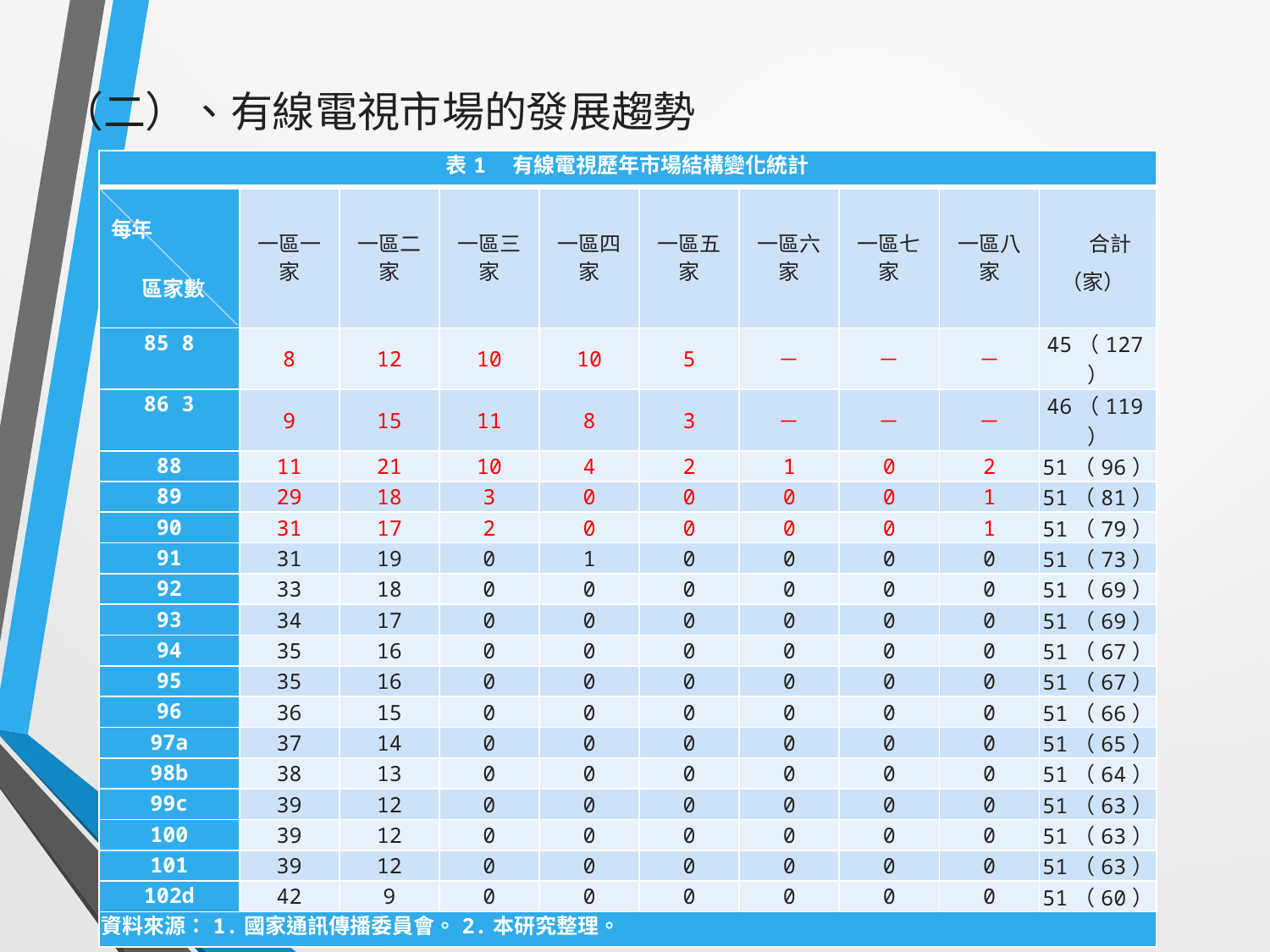

（二）、有線電視市場的發展趨勢
| 表1　有線電視歷年市場結構變化統計 |  |  |  |  |  |  |  |  |  |
| --- | --- | --- | --- | --- | --- | --- | --- | --- | --- |
| 每年 區家數 | 一區一家 | 一區二家 | 一區三家 | 一區四家 | 一區五家 | 一區六家 | 一區七家 | 一區八家 | 合計（家） |
| 85 8 | 8 | 12 | 10 | 10 | 5 | － | － | － | 45（127） |
| 86 3 | 9 | 15 | 11 | 8 | 3 | － | － | － | 46（119） |
| 88 | 11 | 21 | 10 | 4 | 2 | 1 | 0 | 2 | 51（96） |
| 89 | 29 | 18 | 3 | 0 | 0 | 0 | 0 | 1 | 51（81） |
| 90 | 31 | 17 | 2 | 0 | 0 | 0 | 0 | 1 | 51（79） |
| 91 | 31 | 19 | 0 | 1 | 0 | 0 | 0 | 0 | 51（73） |
| 92 | 33 | 18 | 0 | 0 | 0 | 0 | 0 | 0 | 51（69） |
| 93 | 34 | 17 | 0 | 0 | 0 | 0 | 0 | 0 | 51（69） |
| 94 | 35 | 16 | 0 | 0 | 0 | 0 | 0 | 0 | 51（67） |
| 95 | 35 | 16 | 0 | 0 | 0 | 0 | 0 | 0 | 51（67） |
| 96 | 36 | 15 | 0 | 0 | 0 | 0 | 0 | 0 | 51（66） |
| 97a | 37 | 14 | 0 | 0 | 0 | 0 | 0 | 0 | 51（65） |
| 98b | 38 | 13 | 0 | 0 | 0 | 0 | 0 | 0 | 51（64） |
| 99c | 39 | 12 | 0 | 0 | 0 | 0 | 0 | 0 | 51（63） |
| 100 | 39 | 12 | 0 | 0 | 0 | 0 | 0 | 0 | 51（63） |
| 101 | 39 | 12 | 0 | 0 | 0 | 0 | 0 | 0 | 51（63） |
| 102d | 42 | 9 | 0 | 0 | 0 | 0 | 0 | 0 | 51（60） |
| 資料來源：1.國家通訊傳播委員會。2.本研究整理。 |  |  |  |  |  |  |  |  |  |